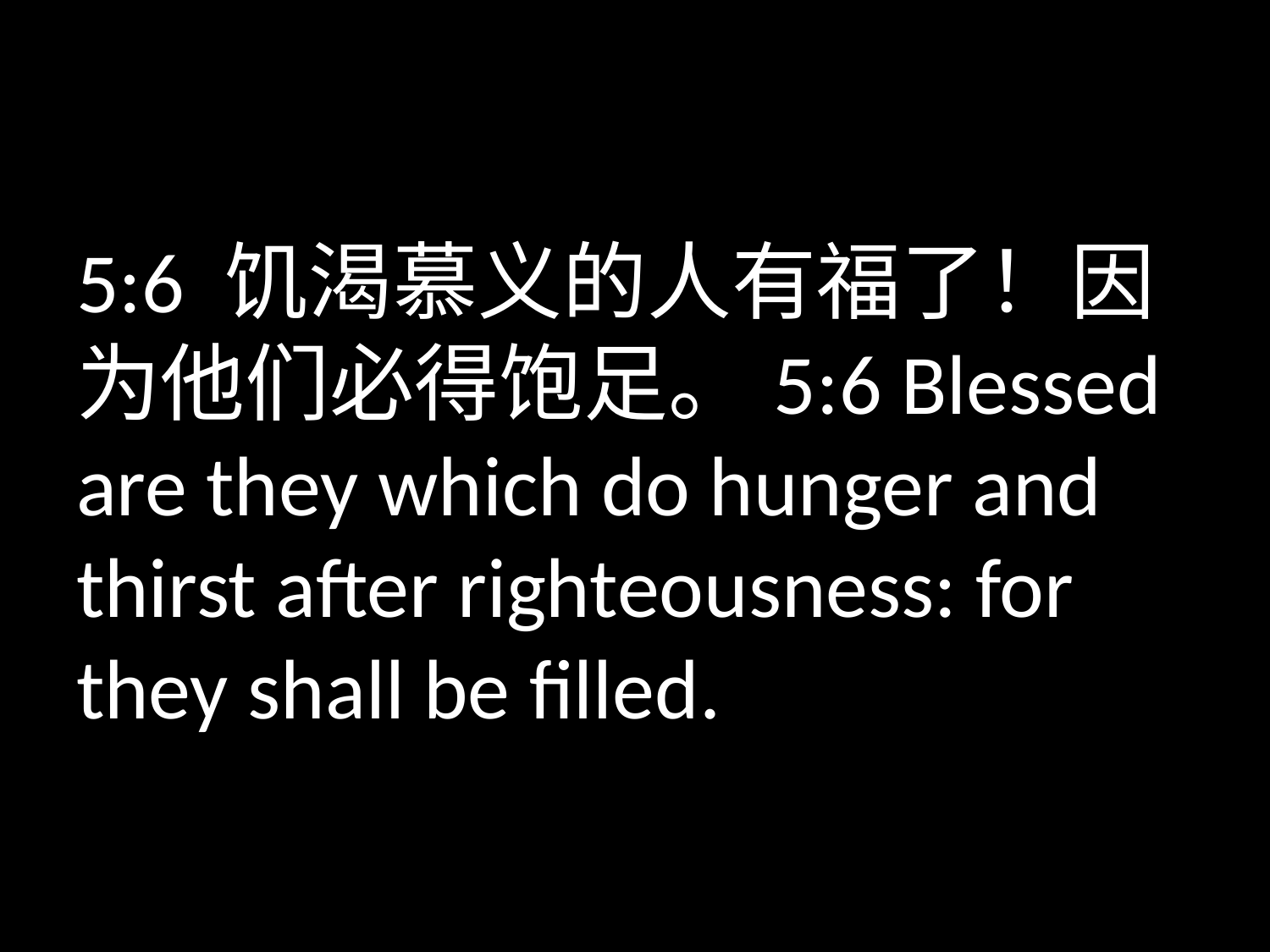

#
5:6 饥渴慕义的人有福了！因为他们必得饱足。5:6 Blessed are they which do hunger and thirst after righteousness: for they shall be filled.